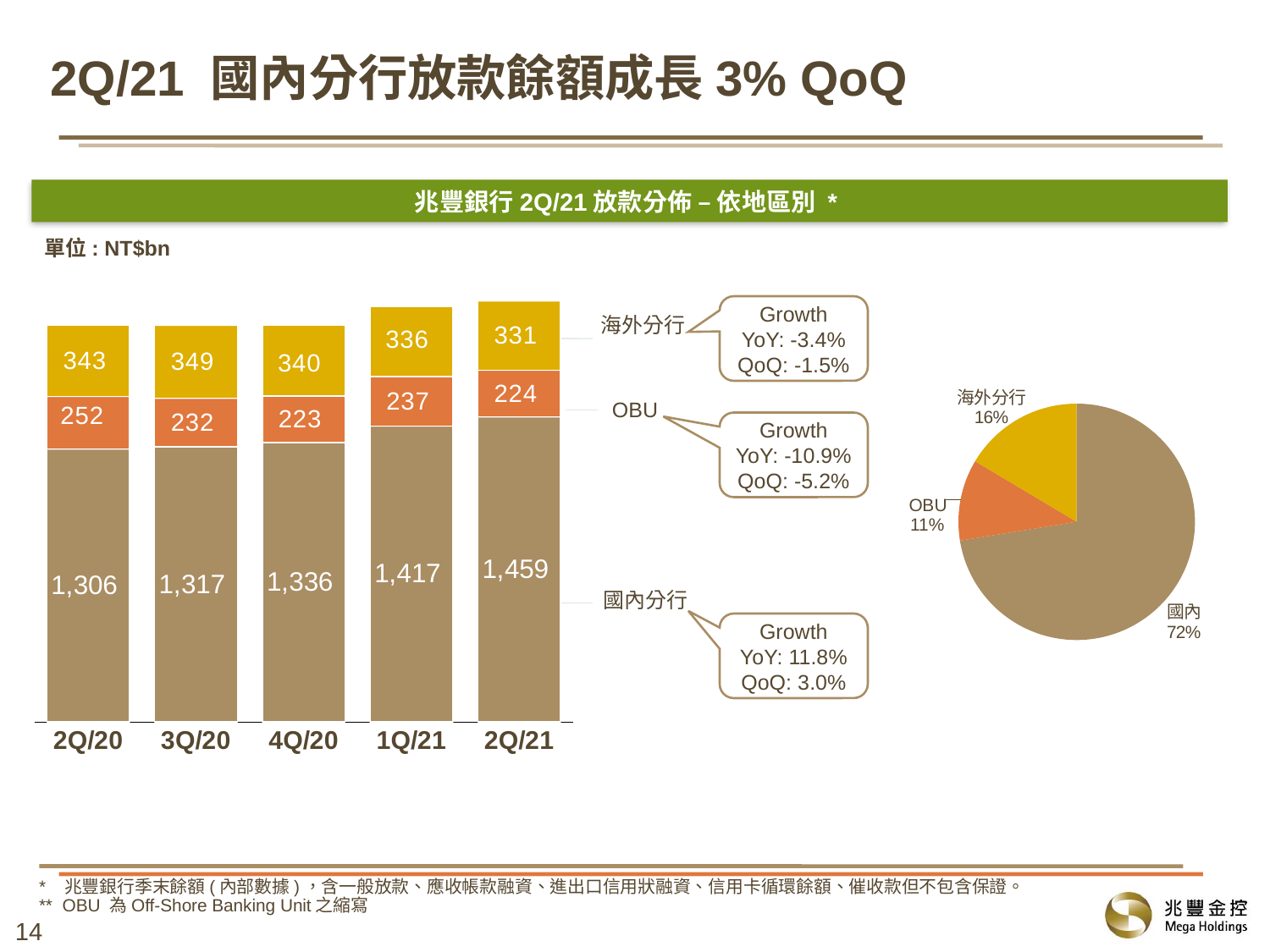

# 2Q/21 國內分行放款餘額成長3% QoQ
兆豐銀行2Q/21放款分佈 – 依地區別 *

### Chart

| Category | Domestic | OBU | Overseas branches |
|---|---|---|---|
| 2Q/20 | 1305.7800000000002 | 251.96 | 342.775 |
| 3Q/20 | 1316.5 | 232.28 | 348.89 |
| 4Q/20 | 1336.0 | 223.18 | 340.38 |
| 1Q/21 | 1416.6 | 236.83 | 336.17 |
| 2Q/21 | 1459.21 | 224.48 | 331.13 |
單位: NT$bn

### Chart

| Category |  |
|---|---|
| 國內 | 1459.0 |
| OBU | 224.0 |
| 海外分行 | 331.0 |
Growth
YoY: -3.4%
QoQ: -1.5%
海外分行

OBU

Growth
YoY: -10.9%
QoQ: -5.2%
國內分行

Growth
YoY: 11.8%
QoQ: 3.0%
*   兆豐銀行季末餘額(內部數據)，含一般放款、應收帳款融資、進出口信用狀融資、信用卡循環餘額、催收款但不包含保證。
**  OBU 為Off-Shore Banking Unit之縮寫